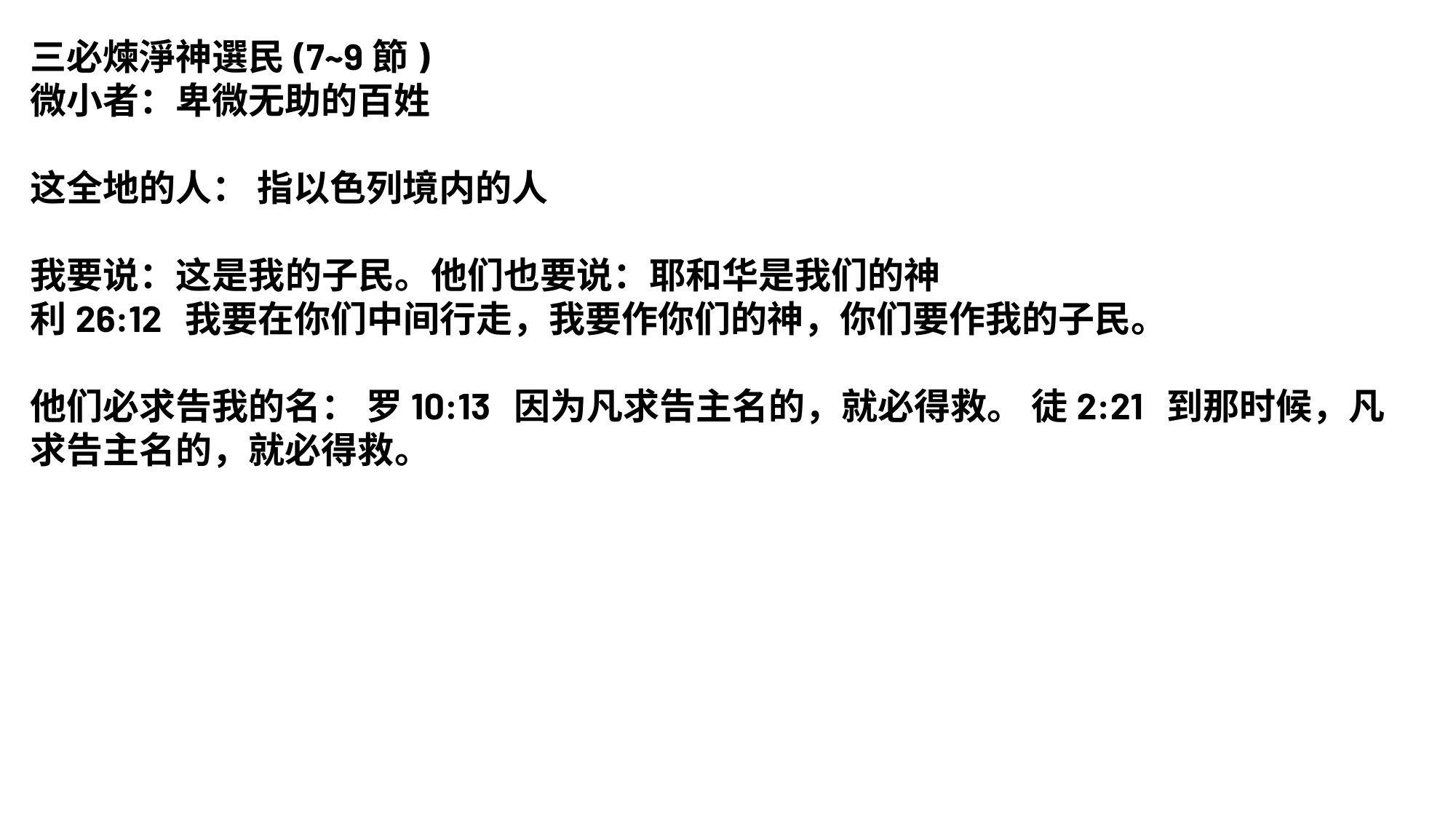

三必煉淨神選民(7~9節)
微小者：卑微无助的百姓

这全地的人： 指以色列境内的人

我要说：这是我的子民。他们也要说：耶和华是我们的神
利26:12  我要在你们中间行走，我要作你们的神，你们要作我的子民。

他们必求告我的名： 罗10:13  因为凡求告主名的，就必得救。 徒2:21  到那时候，凡求告主名的，就必得救。